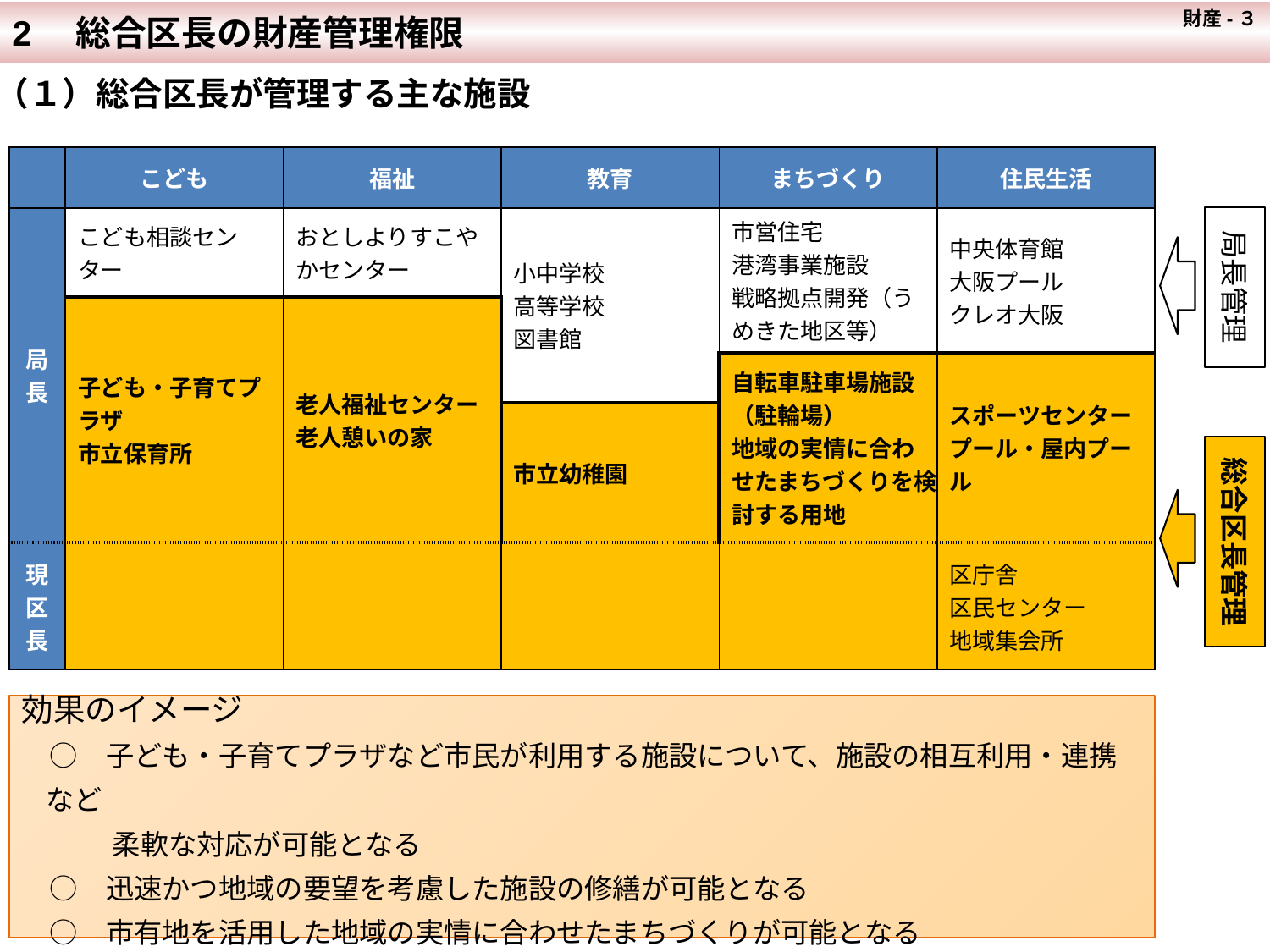

財産-３
2　総合区長の財産管理権限
（１）総合区長が管理する主な施設
|  | こども | 福祉 | 教育 | まちづくり | 住民生活 |
| --- | --- | --- | --- | --- | --- |
| 局長 | こども相談センター | おとしよりすこやかセンター | 小中学校 高等学校 図書館 | 市営住宅 港湾事業施設 戦略拠点開発（うめきた地区等） | 中央体育館 大阪プール クレオ大阪 |
|  | 子ども・子育てプラザ 市立保育所 | 老人福祉センター 老人憩いの家 |  |  |  |
|  |  |  |  | 自転車駐車場施設（駐輪場） 地域の実情に合わせたまちづくりを検討する用地 | スポーツセンター プール・屋内プール |
|  |  |  | 市立幼稚園 |  |  |
| 現区長 |  |  |  |  | 区庁舎 区民センター 地域集会所 |
局長管理

総合区長管理

効果のイメージ
　○　子ども・子育てプラザなど市民が利用する施設について、施設の相互利用・連携など
　　　 柔軟な対応が可能となる
　○　迅速かつ地域の要望を考慮した施設の修繕が可能となる
　○　市有地を活用した地域の実情に合わせたまちづくりが可能となる